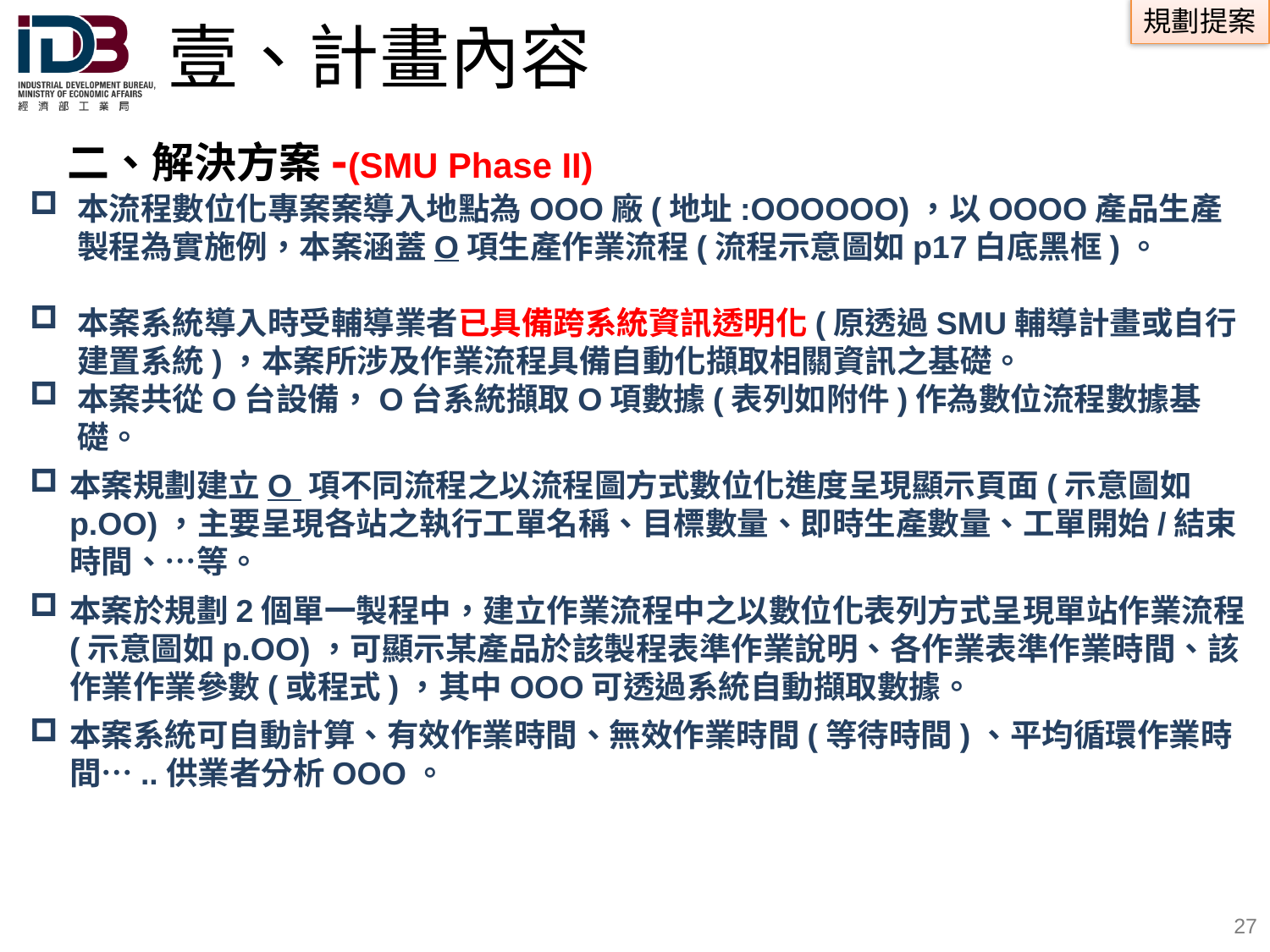

# 壹、計畫內容
 二、解決方案-(SMU Phase II)
本流程數位化專案案導入地點為OOO廠(地址:OOOOOO)，以OOOO產品生產製程為實施例，本案涵蓋O項生產作業流程(流程示意圖如p17白底黑框)。

本案系統導入時受輔導業者已具備跨系統資訊透明化(原透過SMU輔導計畫或自行建置系統)，本案所涉及作業流程具備自動化擷取相關資訊之基礎。
本案共從O台設備，O台系統擷取O項數據(表列如附件)作為數位流程數據基礎。
本案規劃建立O 項不同流程之以流程圖方式數位化進度呈現顯示頁面(示意圖如p.OO)，主要呈現各站之執行工單名稱、目標數量、即時生產數量、工單開始/結束時間、…等。
本案於規劃2個單一製程中，建立作業流程中之以數位化表列方式呈現單站作業流程(示意圖如p.OO)，可顯示某產品於該製程表準作業說明、各作業表準作業時間、該作業作業參數(或程式)，其中OOO可透過系統自動擷取數據。
本案系統可自動計算、有效作業時間、無效作業時間(等待時間)、平均循環作業時間…..供業者分析OOO。

27